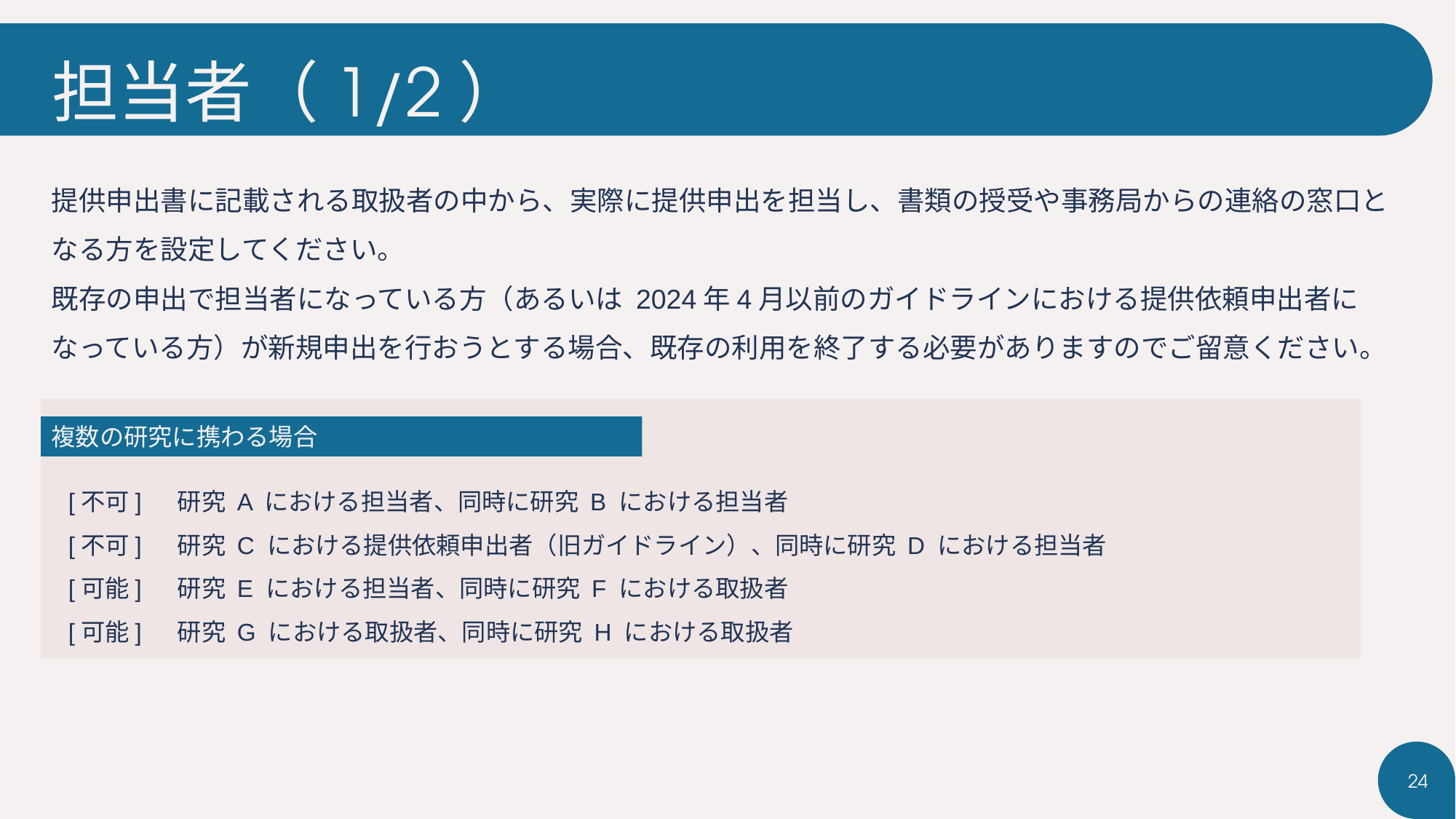

# 担当者（1/2）
提供申出書に記載される取扱者の中から、実際に提供申出を担当し、書類の授受や事務局からの連絡の窓口となる方を設定してください。
既存の申出で担当者になっている方（あるいは 2024年4月以前のガイドラインにおける提供依頼申出者になっている方）が新規申出を行おうとする場合、既存の利用を終了する必要がありますのでご留意ください。

複数の研究に携わる場合
[不可]	研究 A における担当者、同時に研究 B における担当者
[不可]	研究 C における提供依頼申出者（旧ガイドライン）、同時に研究 D における担当者
[可能]	研究 E における担当者、同時に研究 F における取扱者
[可能]	研究 G における取扱者、同時に研究 H における取扱者
24